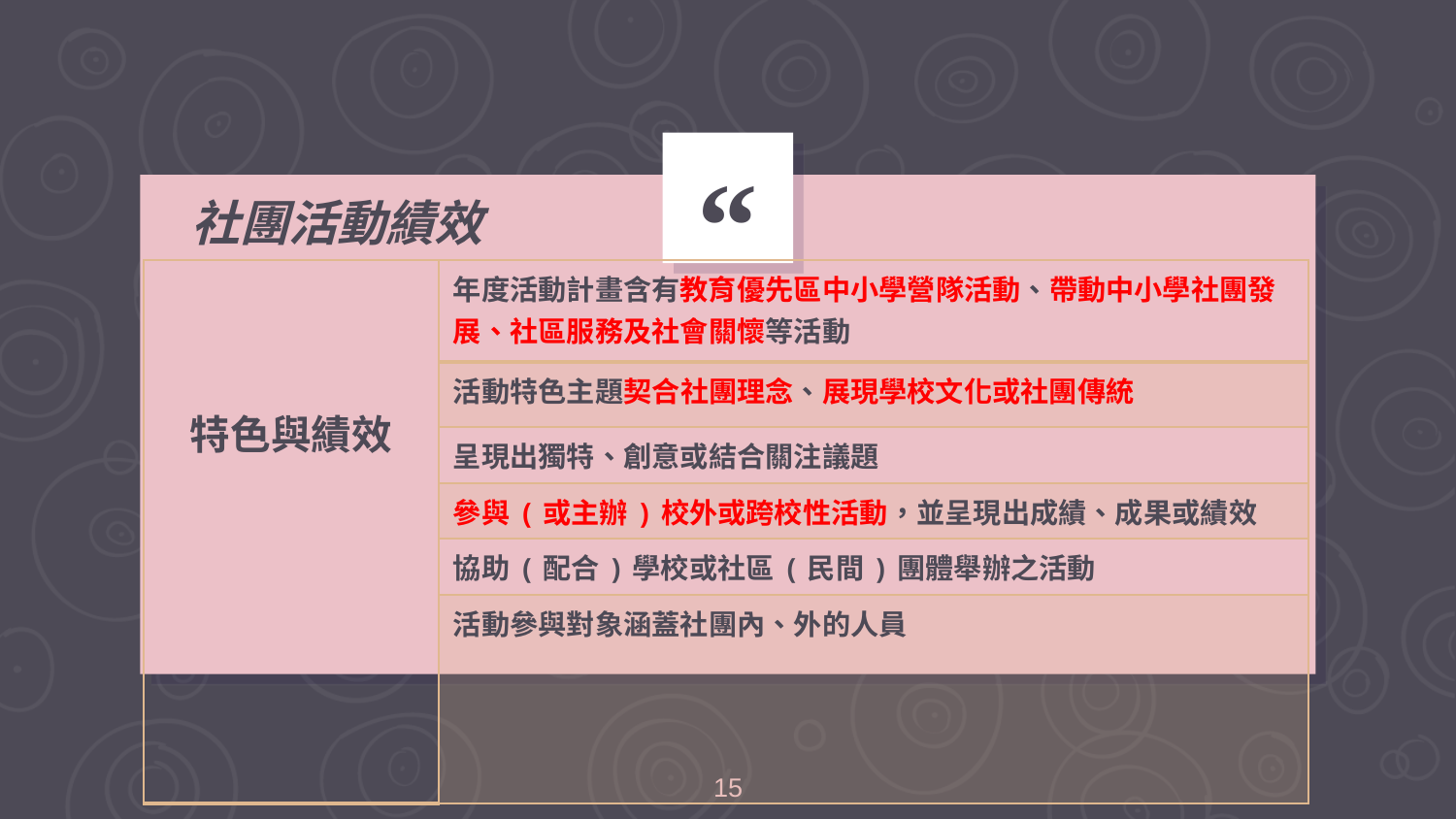

社團活動績效
| 特色與績效 | 年度活動計畫含有教育優先區中小學營隊活動、帶動中小學社團發展、社區服務及社會關懷等活動 |
| --- | --- |
|  | 活動特色主題契合社團理念、展現學校文化或社團傳統 |
|  | 呈現出獨特、創意或結合關注議題 |
|  | 參與(或主辦)校外或跨校性活動，並呈現出成績、成果或績效 |
|  | 協助(配合)學校或社區(民間)團體舉辦之活動 |
|  | 活動參與對象涵蓋社團內、外的人員 |
15